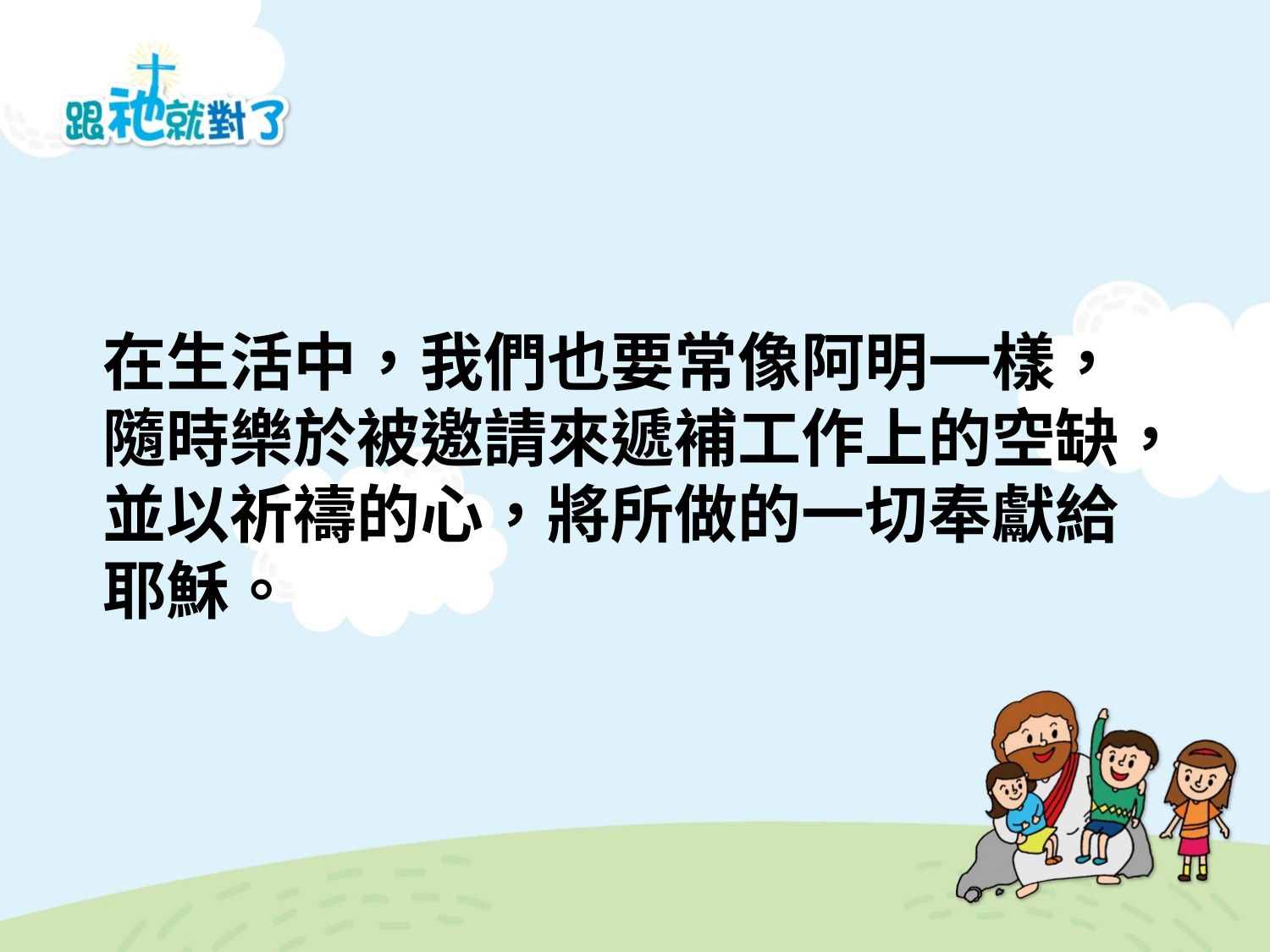

在生活中，我們也要常像阿明一樣，隨時樂於被邀請來遞補工作上的空缺，並以祈禱的心，將所做的一切奉獻給耶穌。